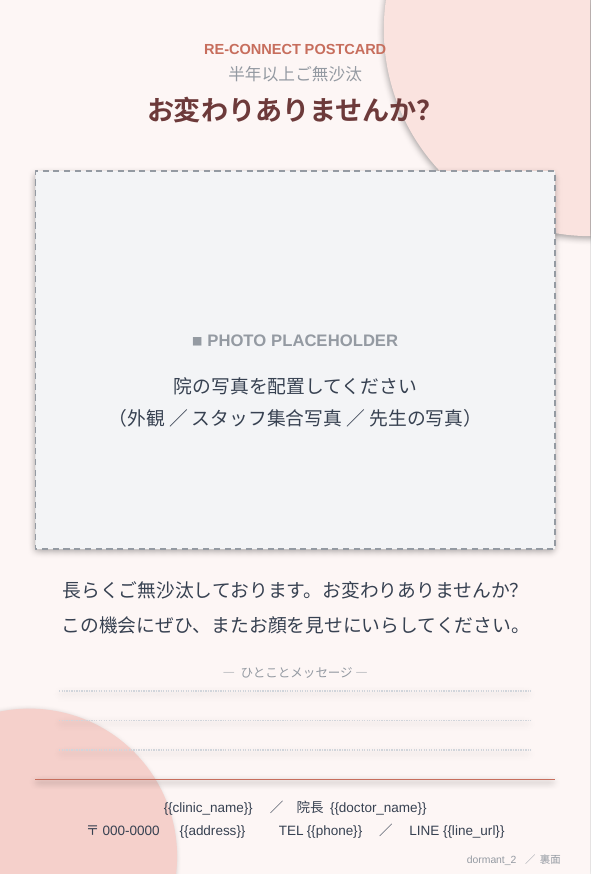

RE-CONNECT POSTCARD
半年以上ご無沙汰
お変わりありませんか？

◼ PHOTO PLACEHOLDER
院の写真を配置してください
（外観 ／ スタッフ集合写真 ／ 先生の写真）
長らくご無沙汰しております。お変わりありませんか？
この機会にぜひ、またお顔を見せにいらしてください。
— ひとことメッセージ —

{{clinic_name}}　／　院長 {{doctor_name}}
〒000-0000　{{address}}　　TEL {{phone}}　／　LINE {{line_url}}
dormant_2  ／  裏面